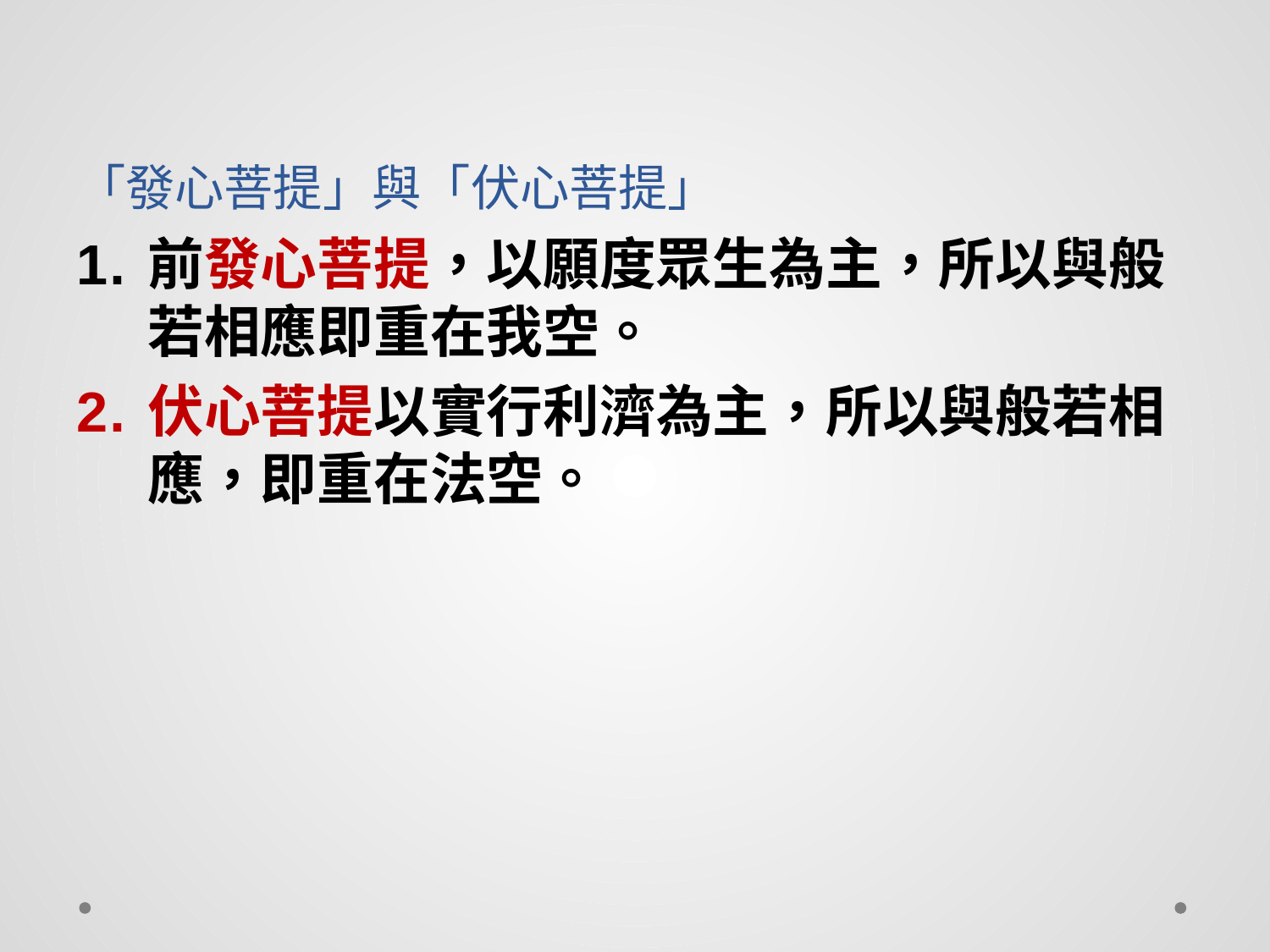

# 「發心菩提」與「伏心菩提」
前發心菩提，以願度眾生為主，所以與般若相應即重在我空。
伏心菩提以實行利濟為主，所以與般若相應，即重在法空。